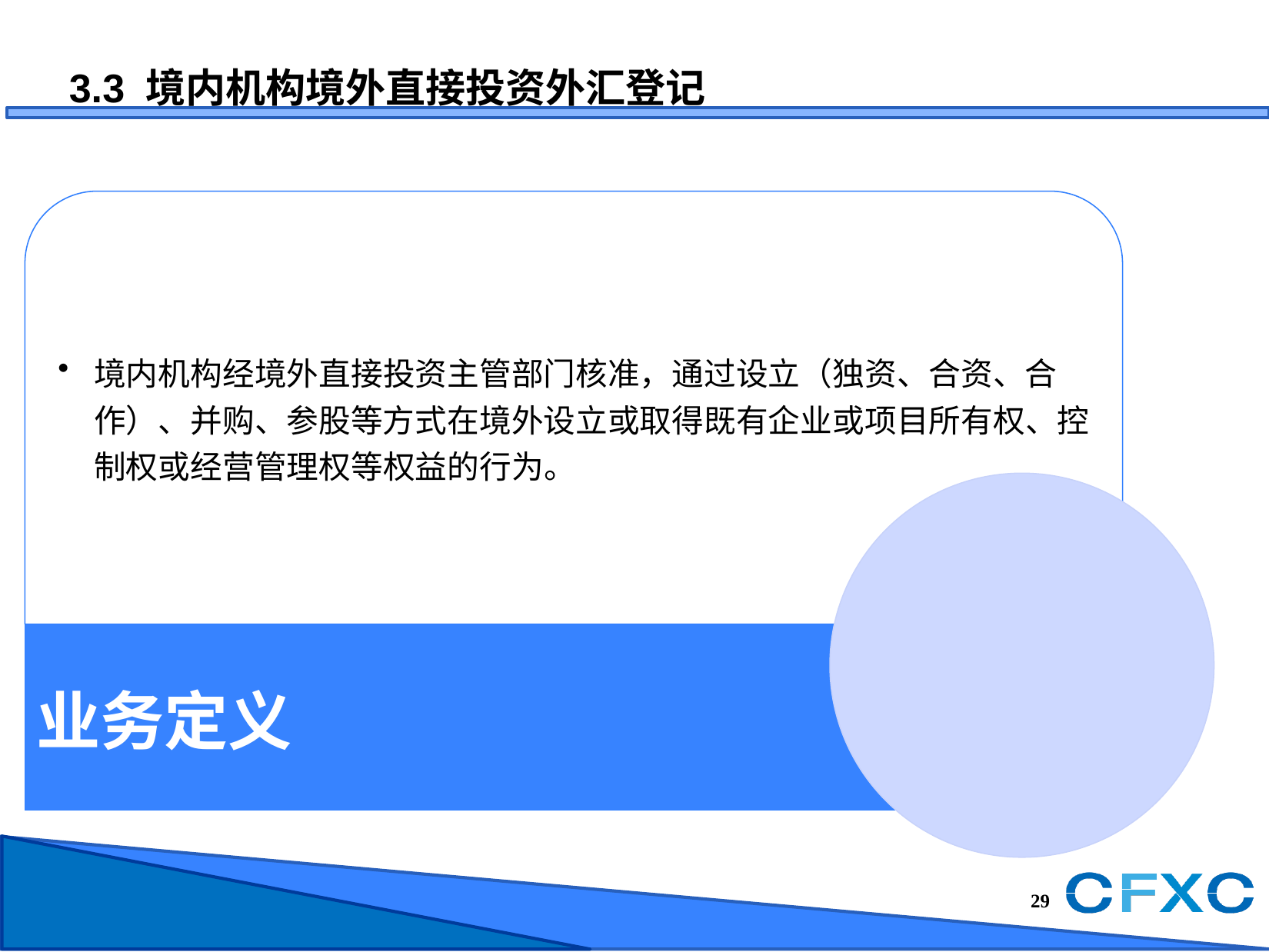

3.3 境内机构境外直接投资外汇登记
业务定义
境内机构经境外直接投资主管部门核准，通过设立（独资、合资、合作）、并购、参股等方式在境外设立或取得既有企业或项目所有权、控制权或经营管理权等权益的行为。
29